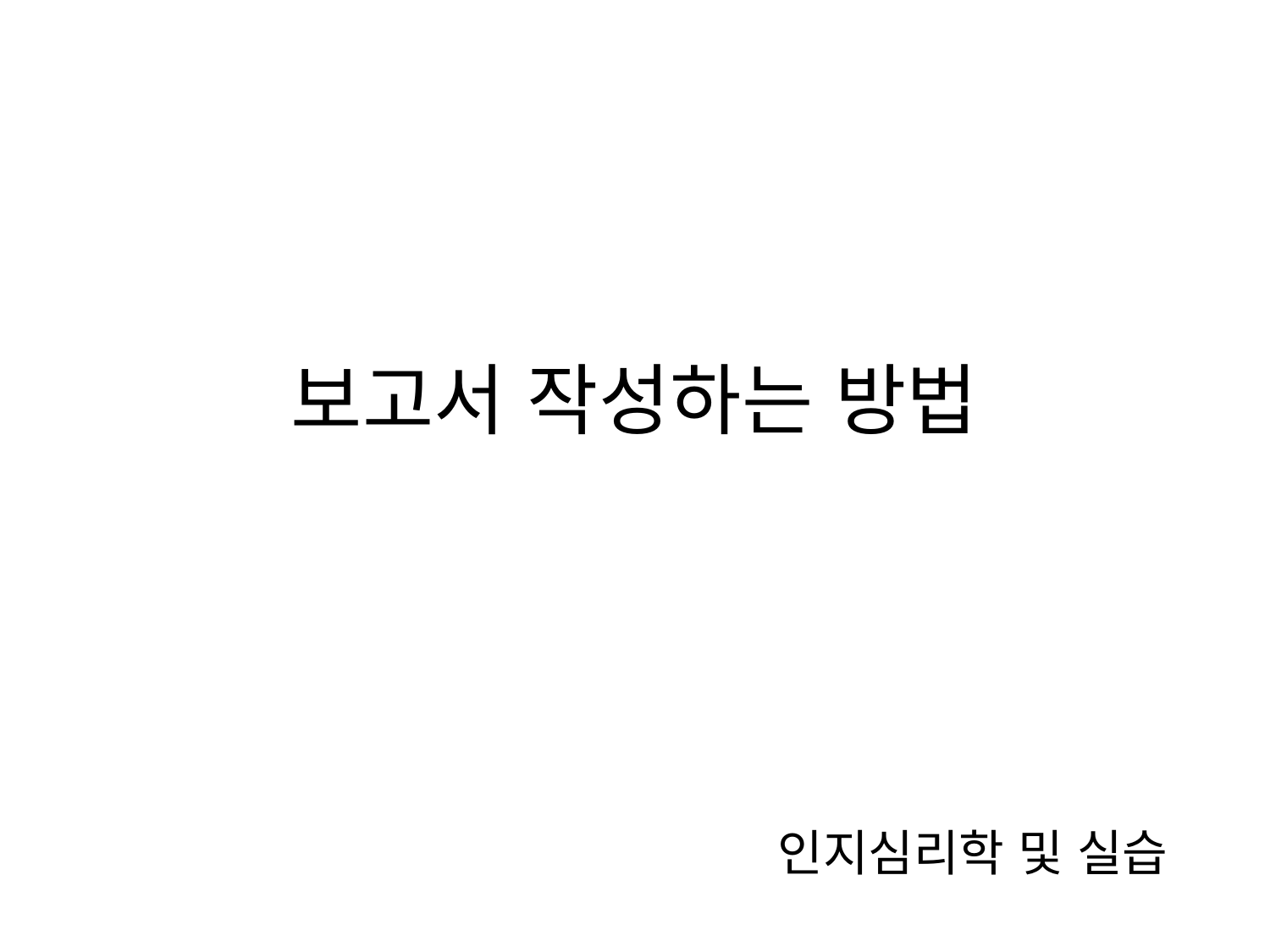

# 보고서 작성하는 방법
인지심리학 및 실습